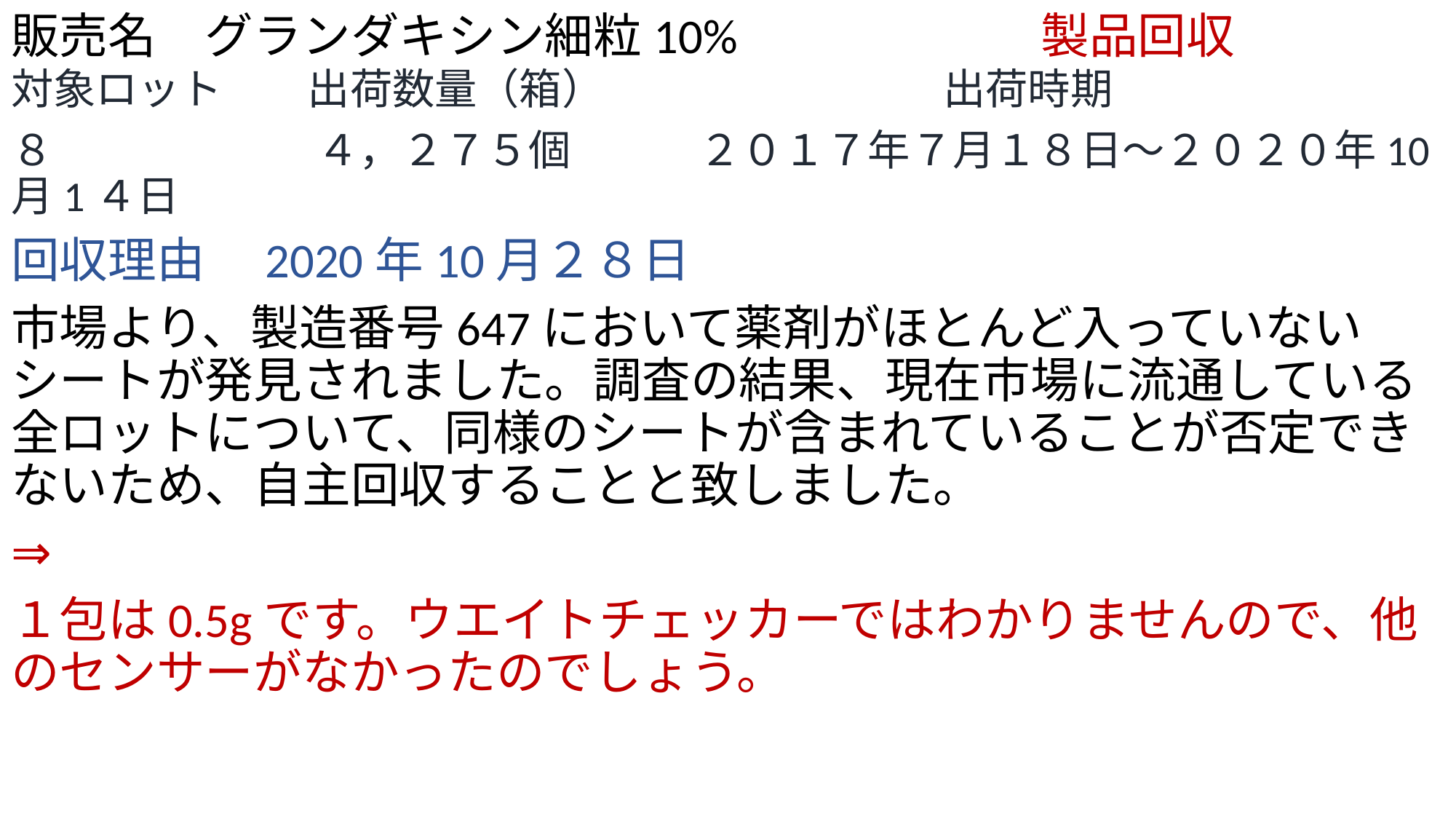

# 販売名　グランダキシン細粒10%　　　　　　製品回収
対象ロット　　出荷数量（箱）　　　　　　　　出荷時期
８　　　　　　 ４，２７５個　　　２０１７年７月１８日～２０２０年10月1４日
回収理由　2020年10月２８日
市場より、製造番号647において薬剤がほとんど入っていないシートが発見されました。調査の結果、現在市場に流通している全ロットについて、同様のシートが含まれていることが否定できないため、自主回収することと致しました。
⇒
１包は0.5gです。ウエイトチェッカーではわかりませんので、他のセンサーがなかったのでしょう。